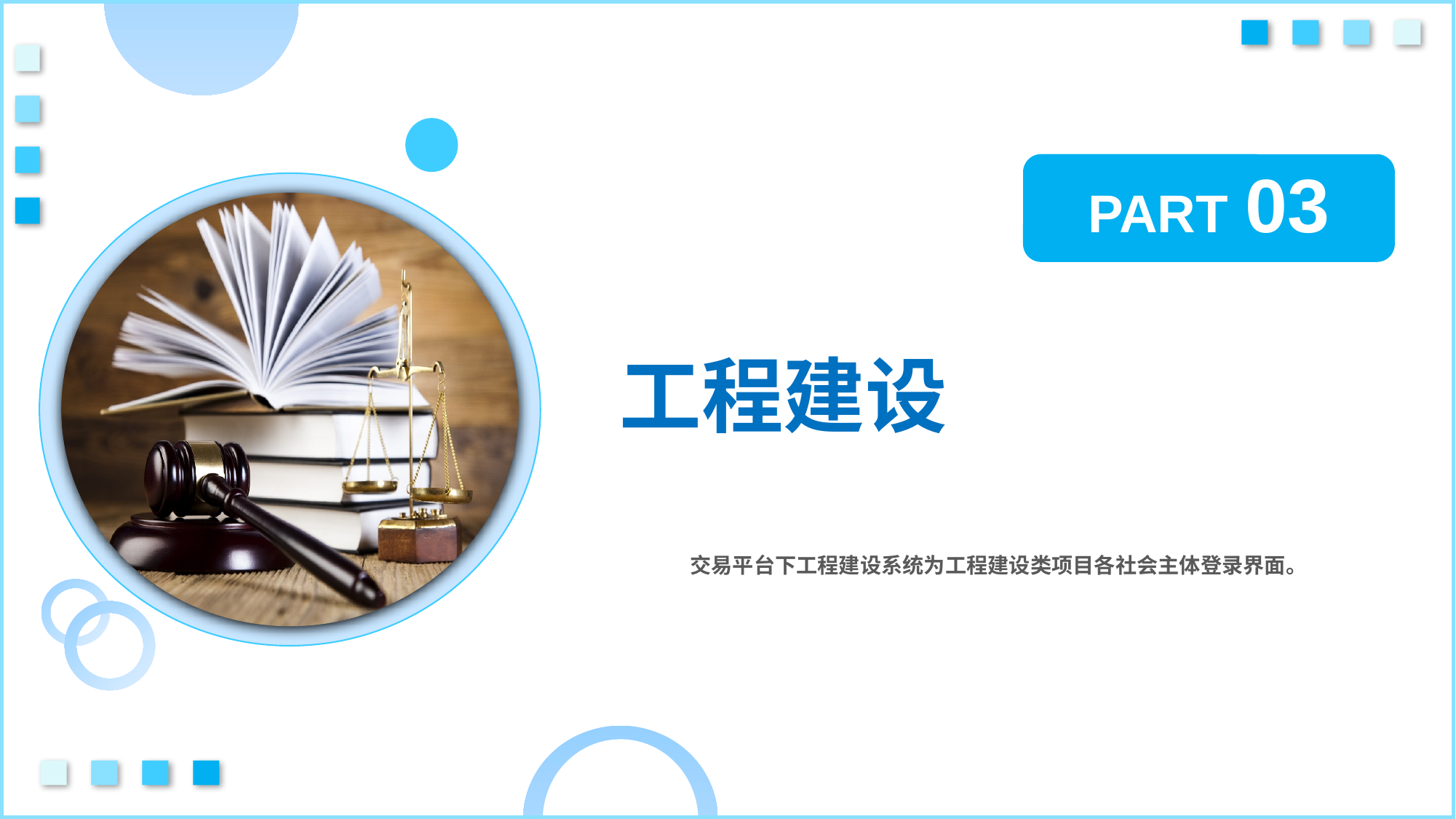

PART 03

工程建设
交易平台下工程建设系统为工程建设类项目各社会主体登录界面。